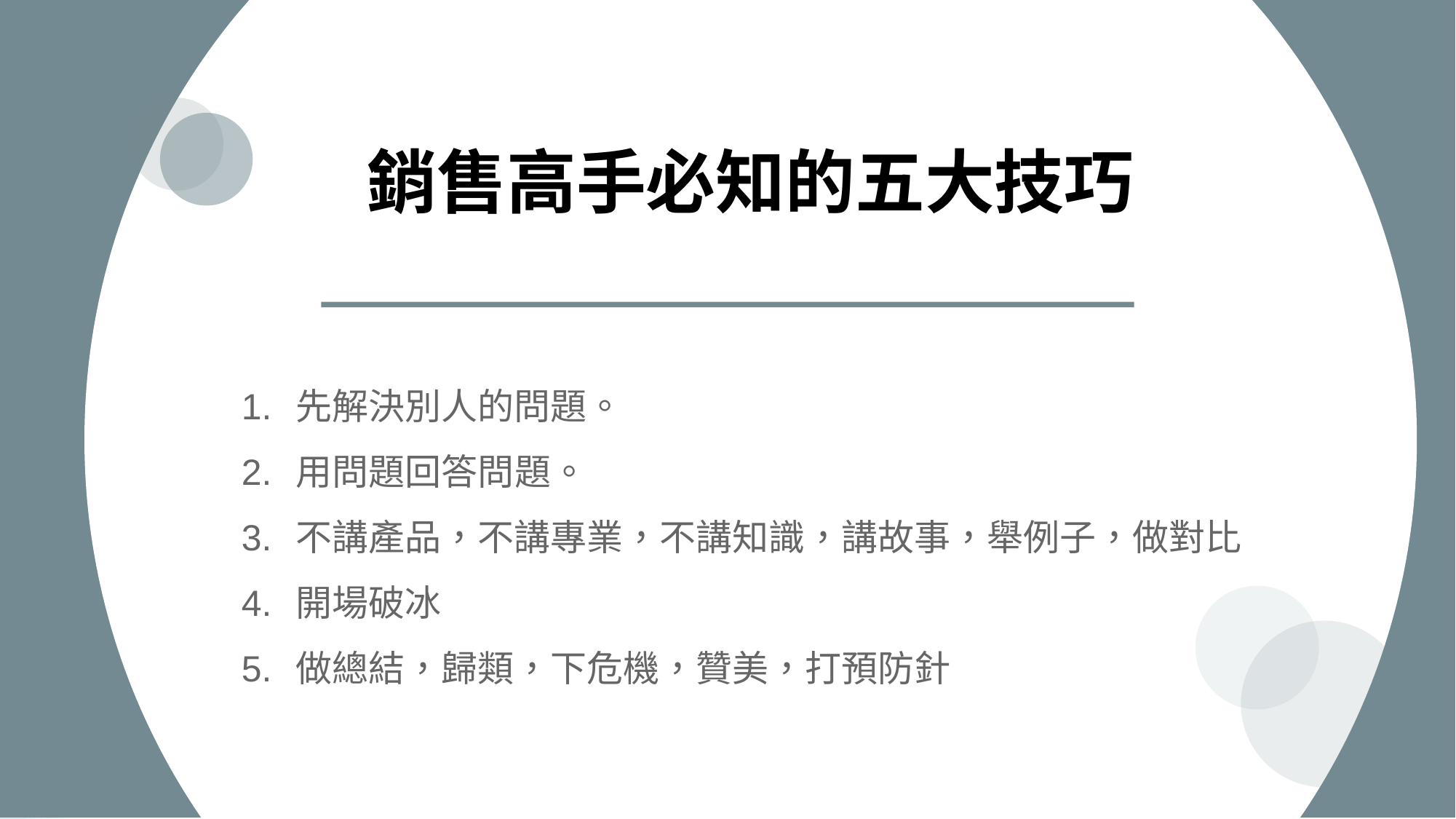

銷售高手必知的五大技巧

先解決別人的問題。
用問題回答問題。
不講產品，不講專業，不講知識，講故事，舉例子，做對比
開場破冰
做總結，歸類，下危機，贊美，打預防針